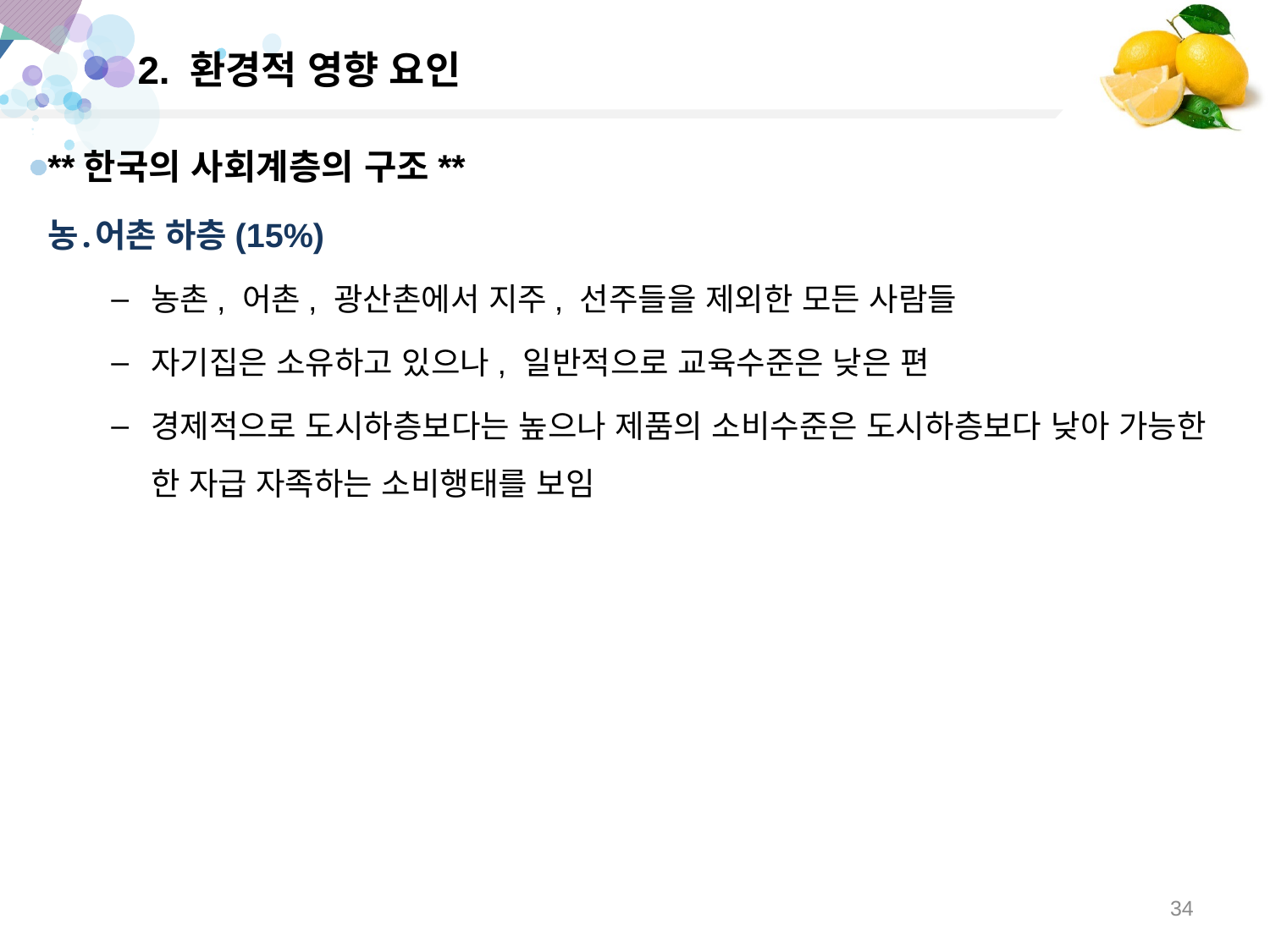

2. 환경적 영향 요인
**한국의 사회계층의 구조**
농․어촌 하층(15%)
농촌, 어촌, 광산촌에서 지주, 선주들을 제외한 모든 사람들
자기집은 소유하고 있으나, 일반적으로 교육수준은 낮은 편
경제적으로 도시하층보다는 높으나 제품의 소비수준은 도시하층보다 낮아 가능한 한 자급 자족하는 소비행태를 보임

34